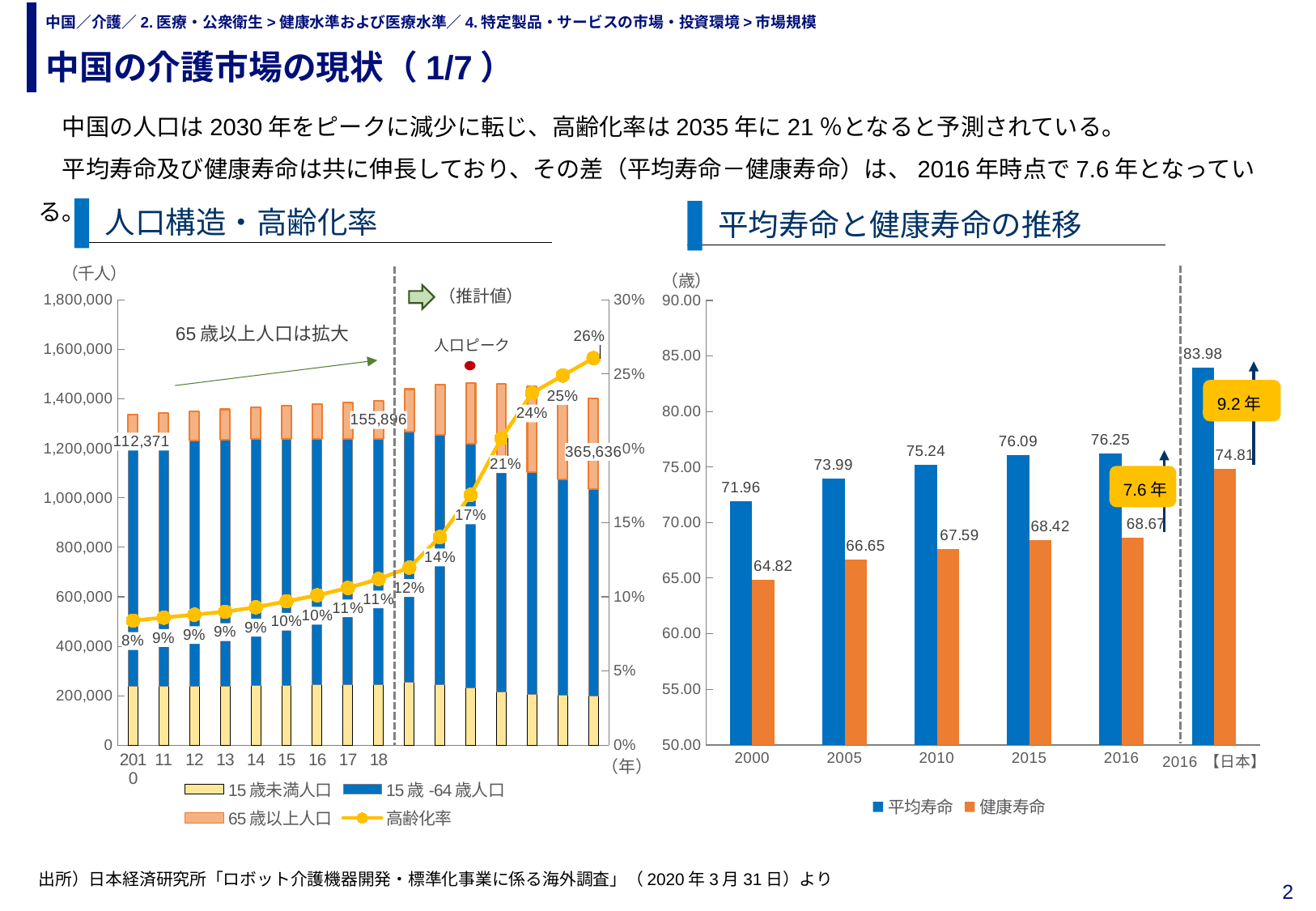

中国の介護市場の現状（1/7）
# 中国／介護／2.医療・公衆衛生>健康水準および医療水準／4.特定製品・サービスの市場・投資環境>市場規模
　中国の人口は2030年をピークに減少に転じ、高齢化率は2035年に21％となると予測されている。
　平均寿命及び健康寿命は共に伸長しており、その差（平均寿命－健康寿命）は、2016年時点で7.6年となっている。
人口構造・高齢化率

平均寿命と健康寿命の推移

### Chart

| Category | 平均寿命 | 健康寿命 |
|---|---|---|
| 2000 | 71.955 | 64.82 |
| 2005 | 73.987 | 66.65 |
| 2010 | 75.236 | 67.59 |
| 2015 | 76.092 | 68.42 |
| 2016 | 76.252 | 68.67 |
| 2016 【日本】 | 83.98 | 74.81 |

[unsupported chart]

65歳以上人口は拡大
（歳）
（推計値）

人口ピーク

9.2年
7.6年
（年）
出所）日本経済研究所「ロボット介護機器開発・標準化事業に係る海外調査」（2020年3月31日）より